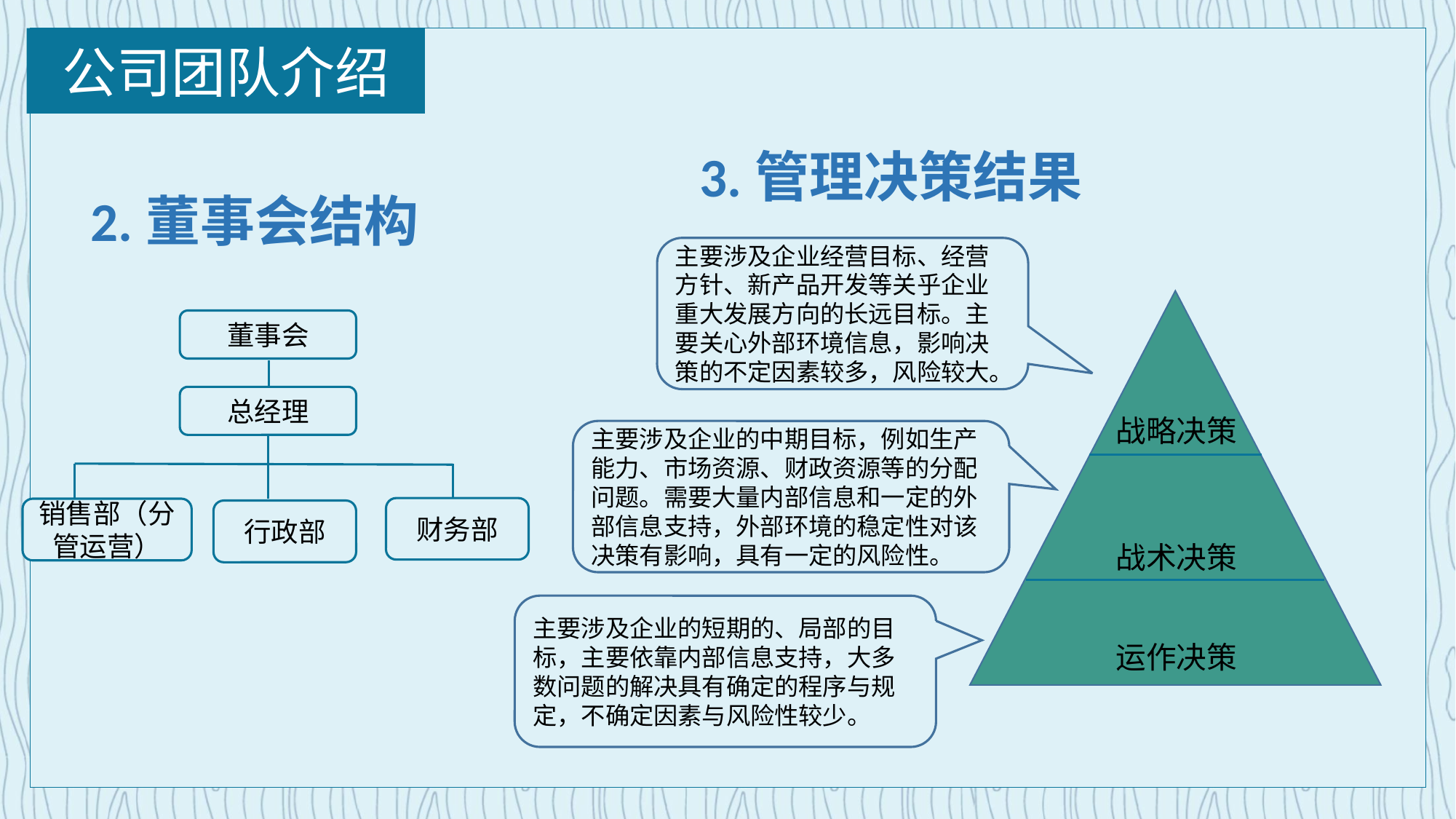

公司团队介绍
3.管理决策结果
2.董事会结构
主要涉及企业经营目标、经营方针、新产品开发等关乎企业重大发展方向的长远目标。主要关心外部环境信息，影响决策的不定因素较多，风险较大。

董事会
总经理
战略决策
主要涉及企业的中期目标，例如生产能力、市场资源、财政资源等的分配问题。需要大量内部信息和一定的外部信息支持，外部环境的稳定性对该决策有影响，具有一定的风险性。
财务部
销售部（分管运营）
行政部
战术决策
主要涉及企业的短期的、局部的目标，主要依靠内部信息支持，大多数问题的解决具有确定的程序与规定，不确定因素与风险性较少。
运作决策